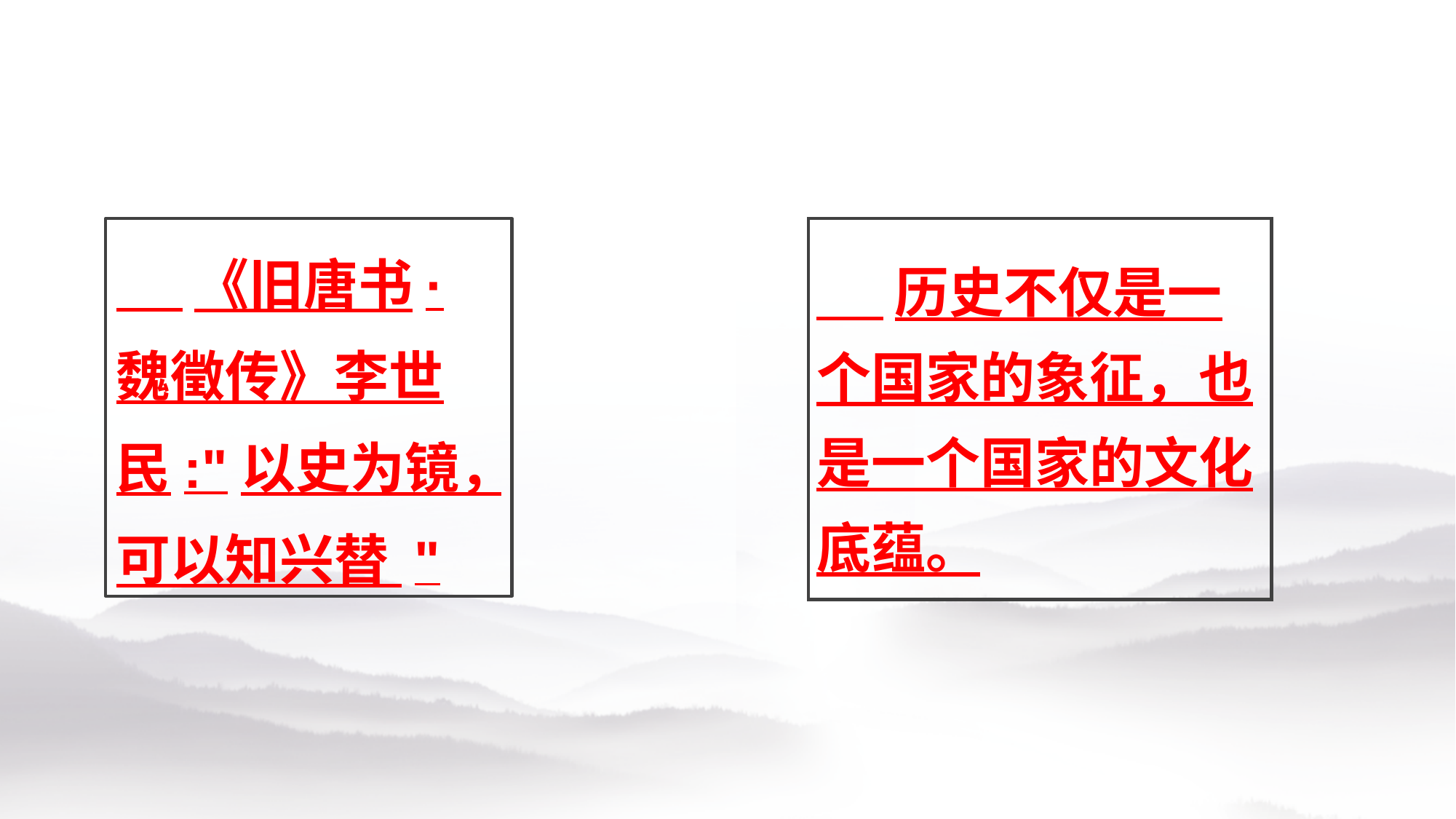

《旧唐书·魏徵传》李世民:"以史为镜，可以知兴替 "
      历史不仅是一个国家的象征，也是一个国家的文化底蕴。